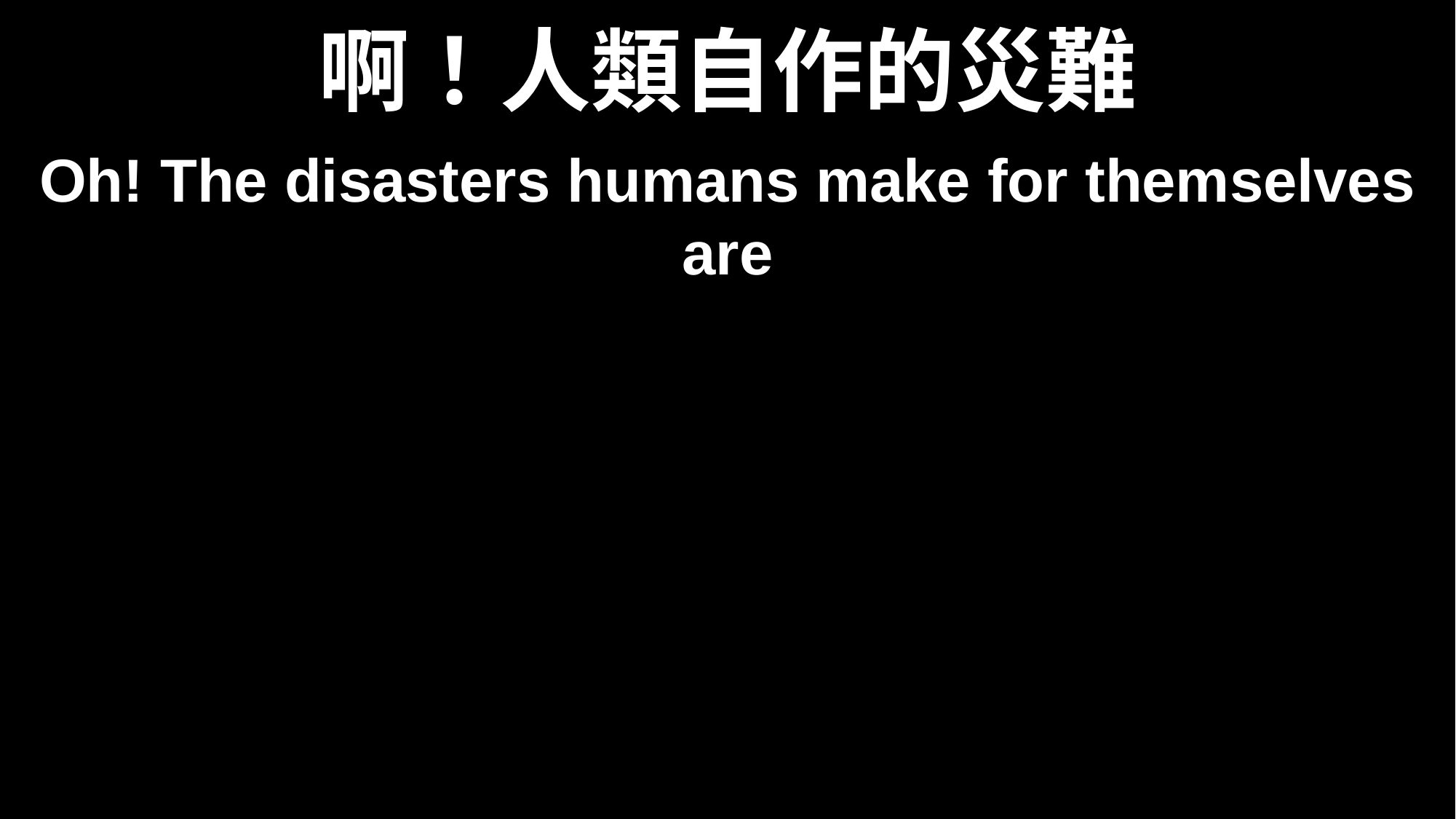

# 啊！人類自作的災難
Oh! The disasters humans make for themselves are